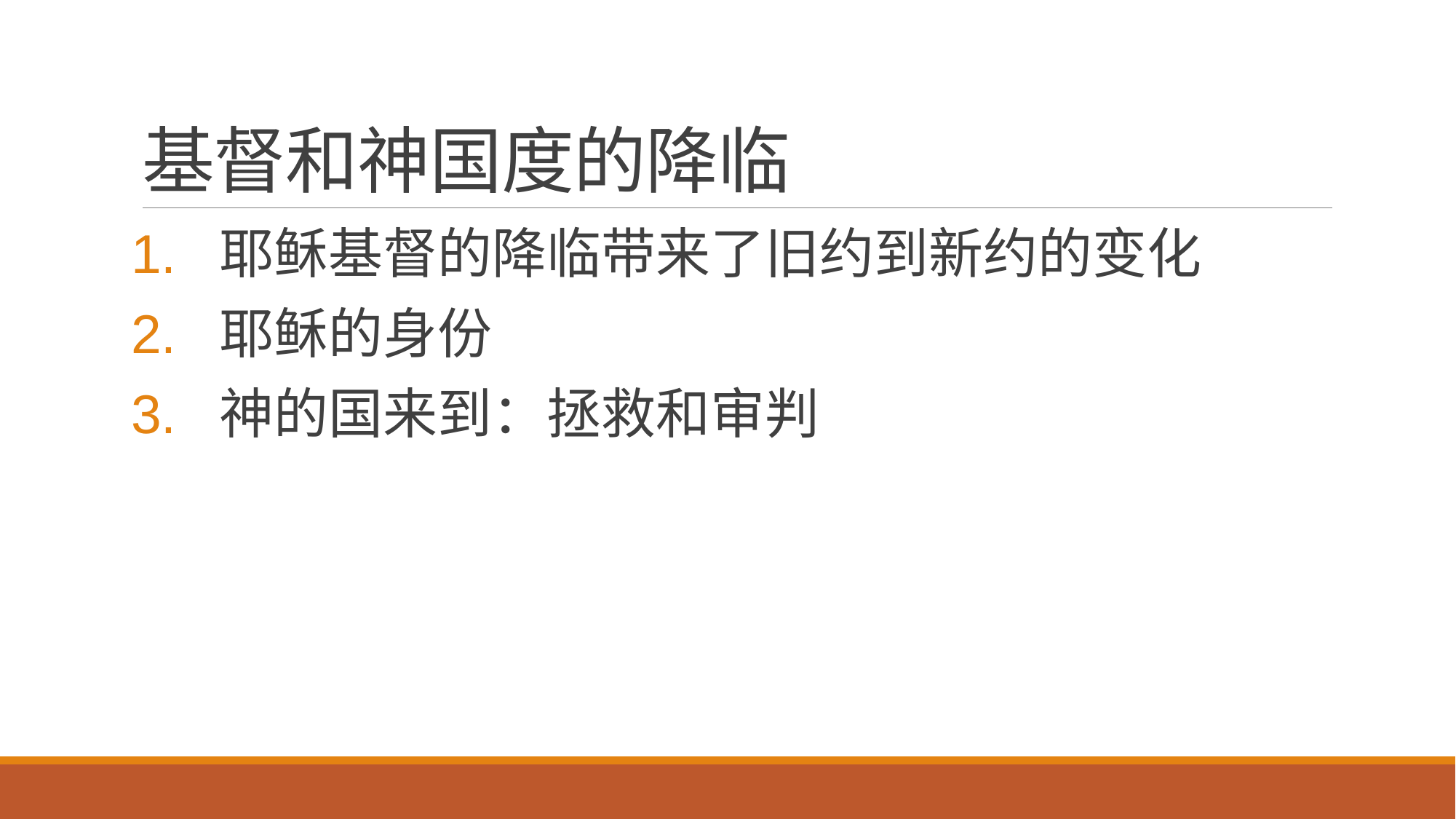

# 基督和神国度的降临
耶稣基督的降临带来了旧约到新约的变化
耶稣的身份
神的国来到：拯救和审判